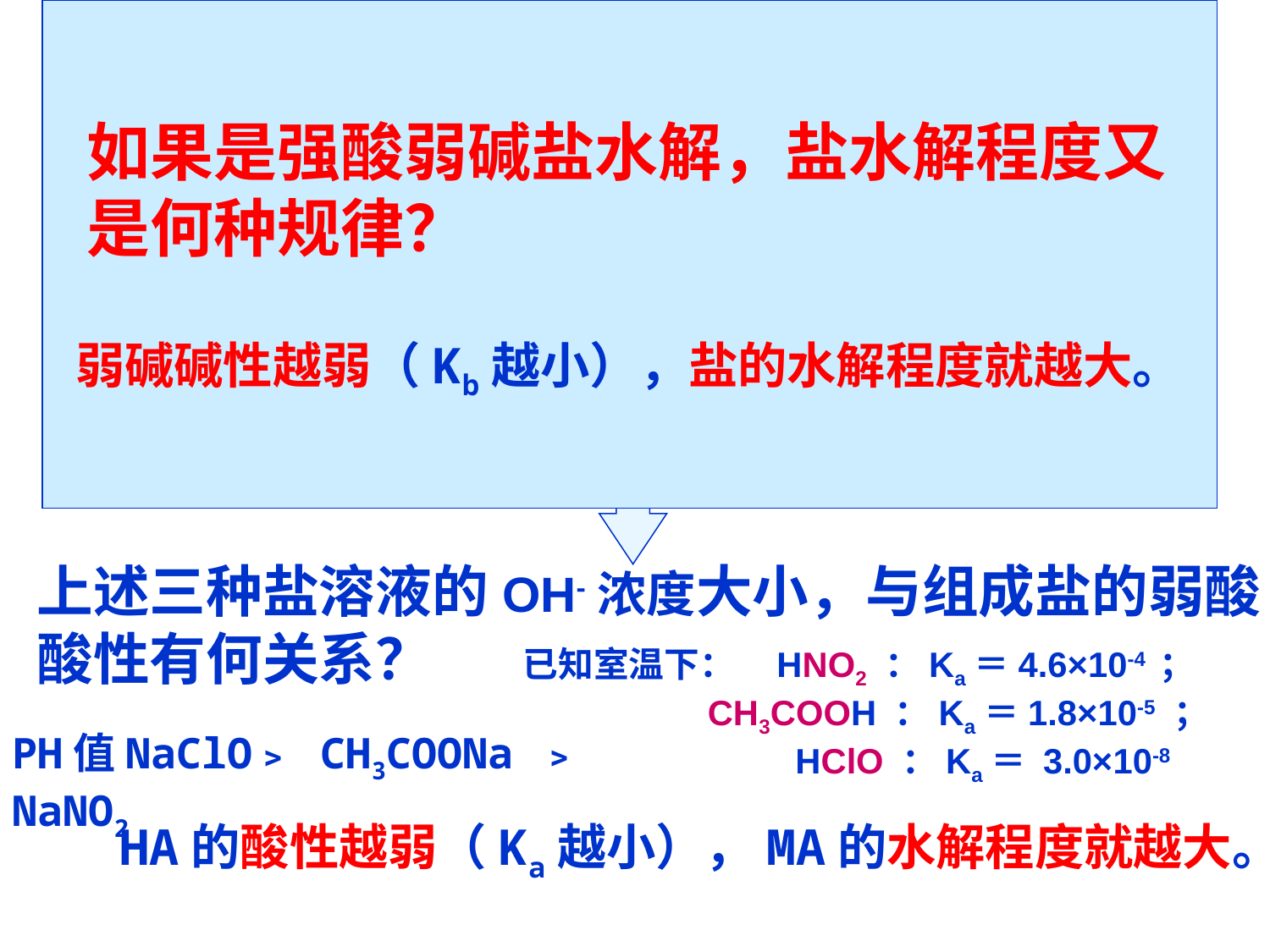

上述三种盐溶液都呈碱性，说明什么？
如果是强酸弱碱盐水解，盐水解程度又是何种规律？

上述三种盐都是强碱弱酸盐，水解使盐溶液呈碱性
上述三种盐溶液的OH-浓度不同，说明什么？
弱碱碱性越弱（Kb越小），盐的水解程度就越大。

盐类水解的程度不同
上述三种盐溶液的OH-浓度大小，与组成盐的弱酸
酸性有何关系？
已知室温下：	HNO2 ：Ka＝4.6×10-4 ；
                   CH3COOH ：Ka＝1.8×10-5 ；
                            HClO ：Ka＝ 3.0×10-8
PH值NaClO﹥ CH3COONa ﹥ NaNO2
HA的酸性越弱（Ka越小），MA的水解程度就越大。